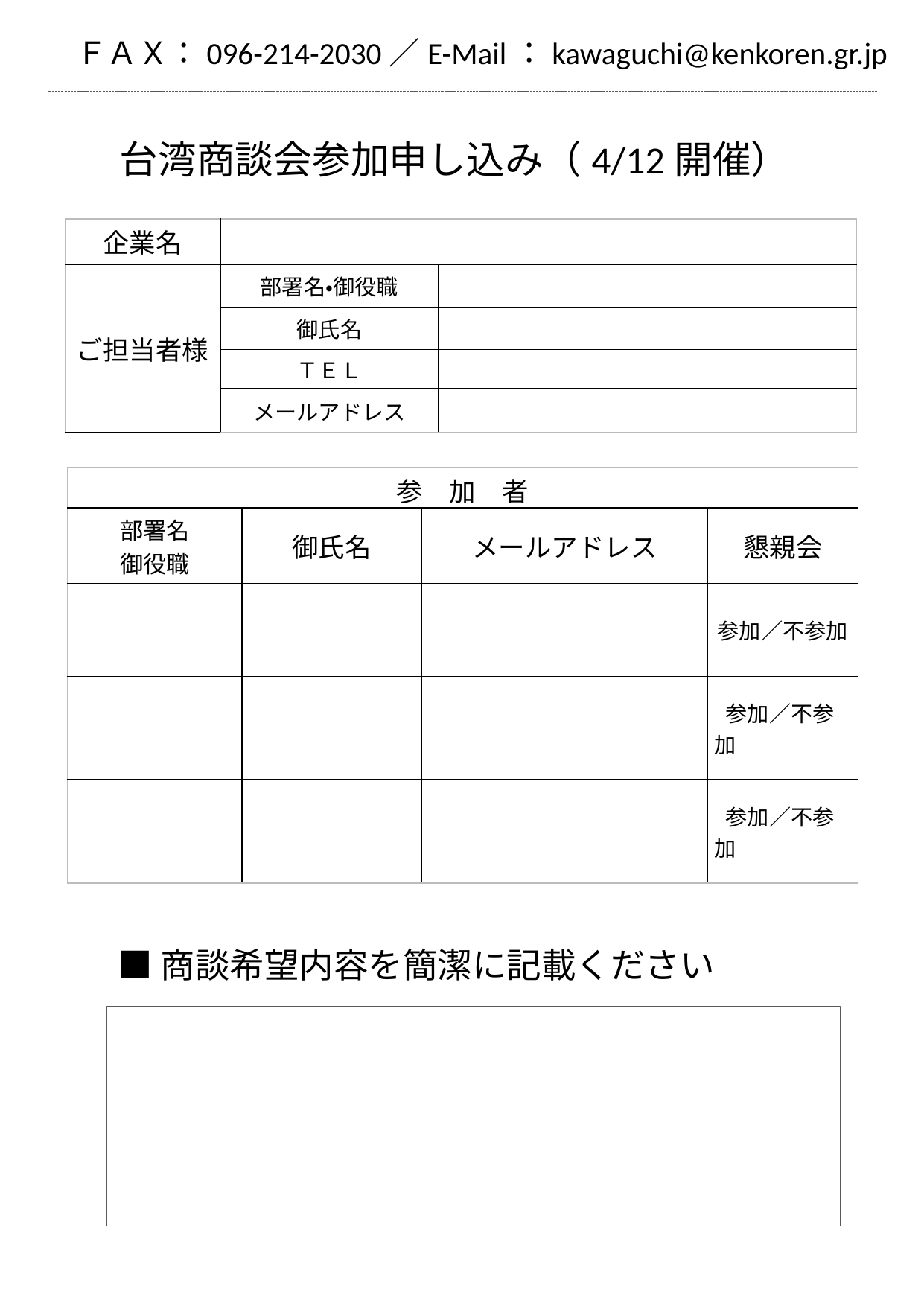

ＦＡＸ：096-214-2030／E-Mail：kawaguchi@kenkoren.gr.jp
台湾商談会参加申し込み（4/12開催）
| 企業名 |  |  |
| --- | --- | --- |
| ご担当者様 | 部署名・御役職 |  |
|  | 御氏名 |  |
|  | ＴＥＬ |  |
|  | メールアドレス |  |
| 参　加　者 |  |  |  |
| --- | --- | --- | --- |
| 部署名 御役職 | 御氏名 | メールアドレス | 懇親会 |
|  |  |  | 参加／不参加 |
|  |  |  | 参加／不参加 |
|  |  |  | 参加／不参加 |
■商談希望内容を簡潔に記載ください